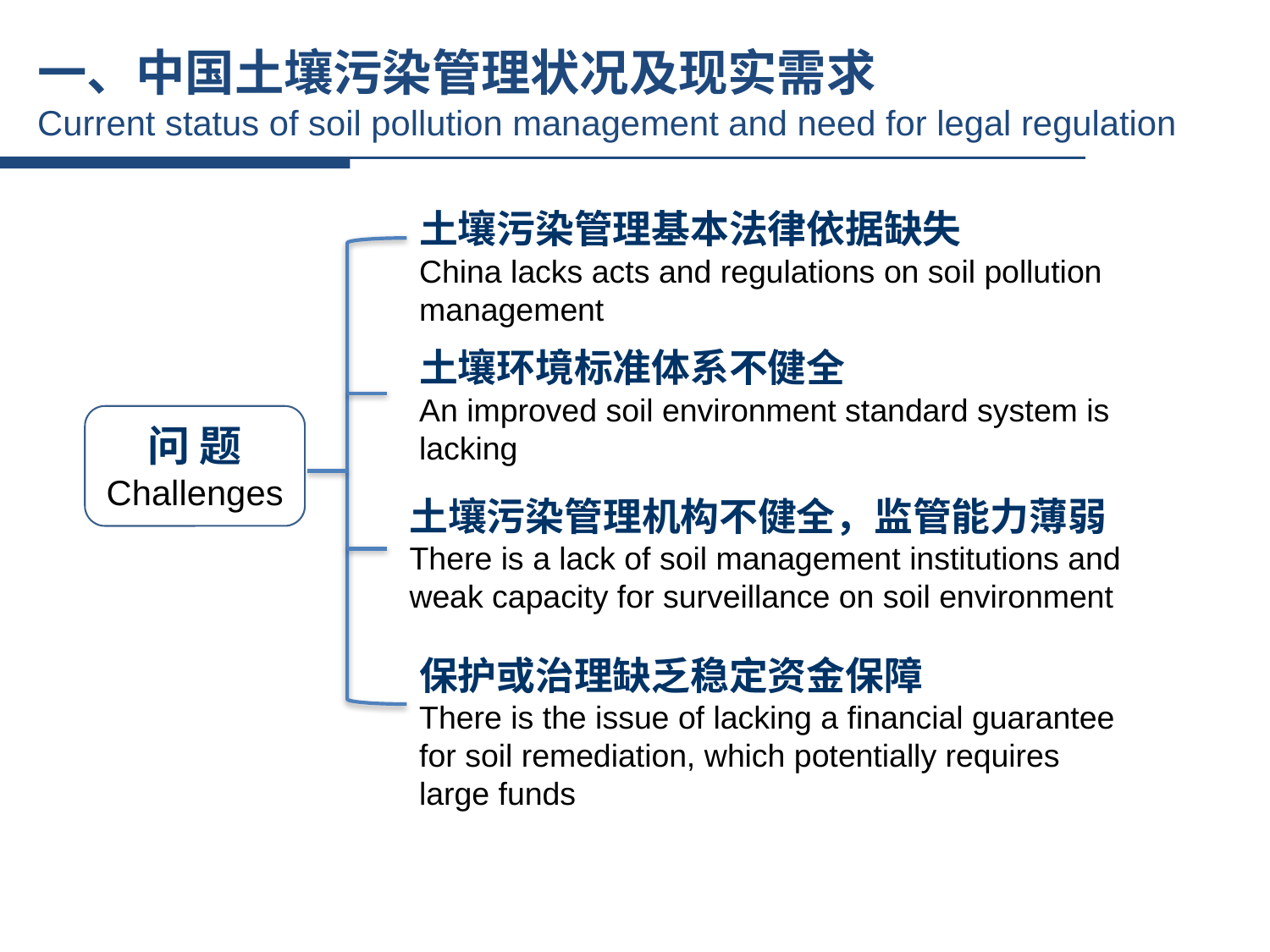

一、中国土壤污染管理状况及现实需求
Current status of soil pollution management and need for legal regulation
土壤污染管理基本法律依据缺失
China lacks acts and regulations on soil pollution management

土壤环境标准体系不健全
An improved soil environment standard system is lacking
问 题
Challenges
土壤污染管理机构不健全，监管能力薄弱
There is a lack of soil management institutions and weak capacity for surveillance on soil environment
保护或治理缺乏稳定资金保障
There is the issue of lacking a financial guarantee for soil remediation, which potentially requires large funds